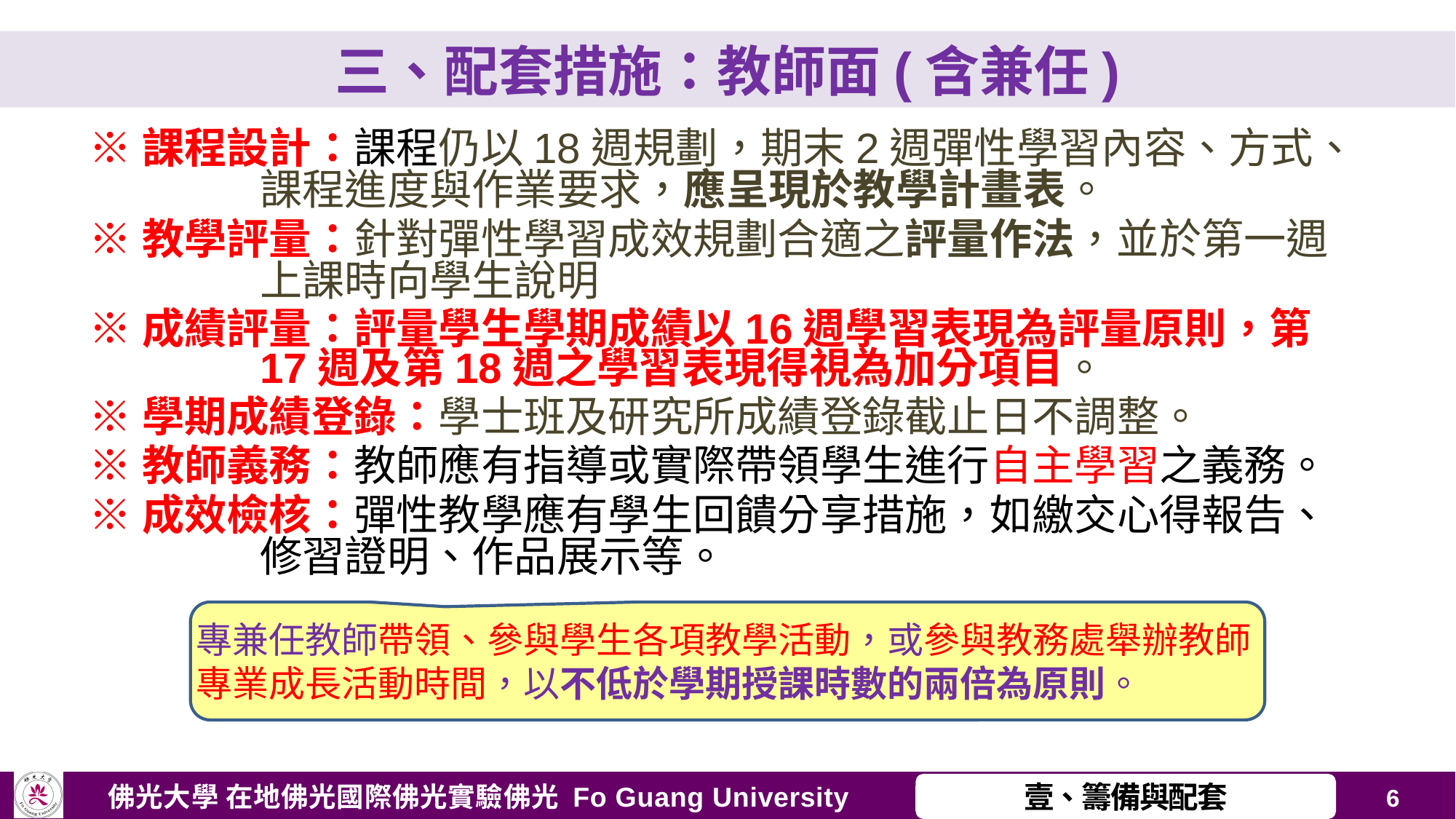

三、配套措施：教師面(含兼任)
※課程設計：課程仍以18週規劃，期末2週彈性學習內容、方式、課程進度與作業要求，應呈現於教學計畫表。
※教學評量：針對彈性學習成效規劃合適之評量作法，並於第一週上課時向學生說明
※成績評量：評量學生學期成績以16週學習表現為評量原則，第17週及第18週之學習表現得視為加分項目。
※學期成績登錄：學士班及研究所成績登錄截止日不調整。
※教師義務：教師應有指導或實際帶領學生進行自主學習之義務。
※成效檢核：彈性教學應有學生回饋分享措施，如繳交心得報告、修習證明、作品展示等。
專兼任教師帶領、參與學生各項教學活動，或參與教務處舉辦教師專業成長活動時間，以不低於學期授課時數的兩倍為原則。